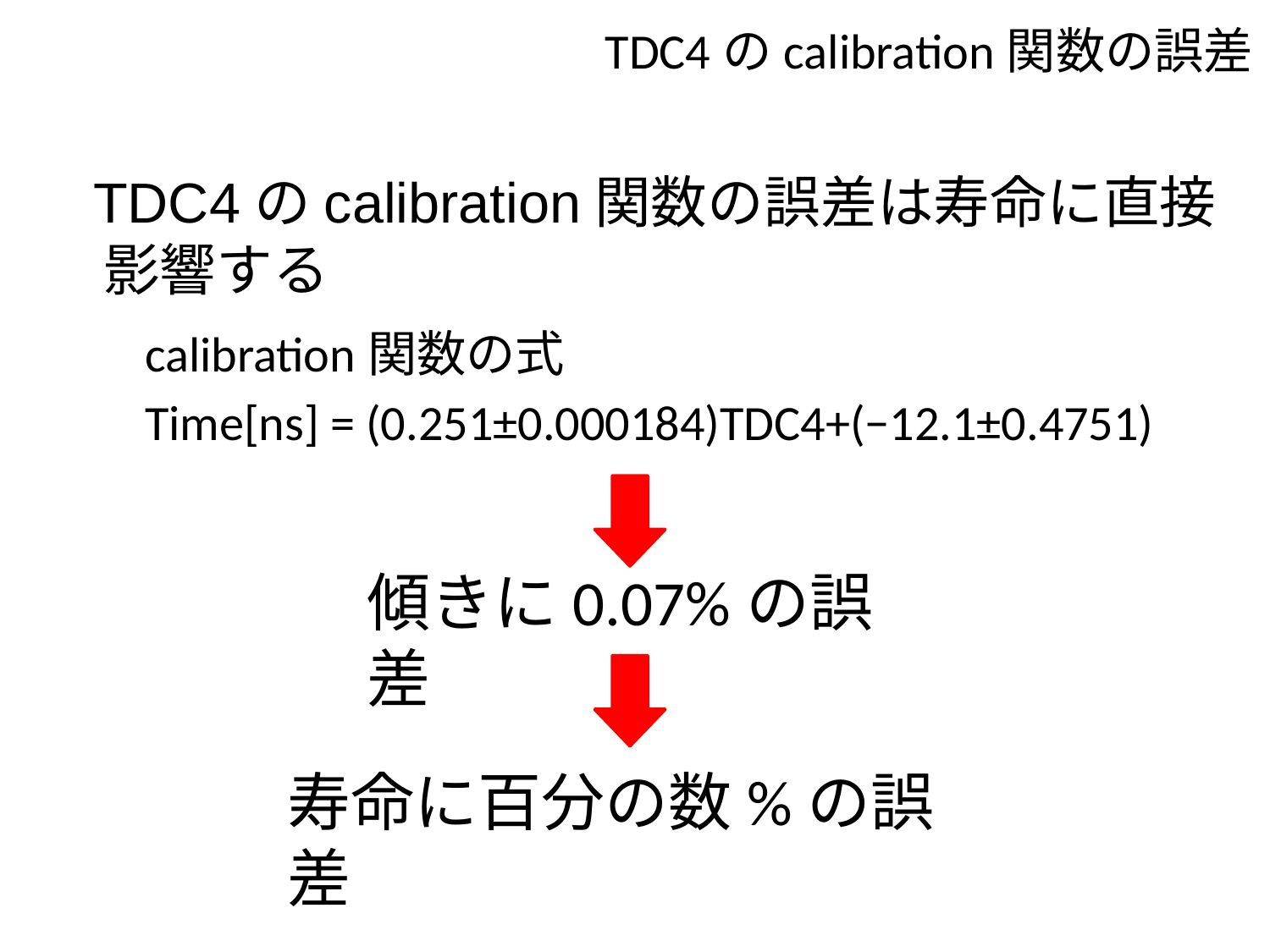

# TDC4のcalibration関数の誤差
 TDC4のcalibration関数の誤差は寿命に直接
 影響する
calibration関数の式
Time[ns] = (0.251±0.000184)TDC4+(−12.1±0.4751)

傾きに0.07%の誤差

寿命に百分の数%の誤差